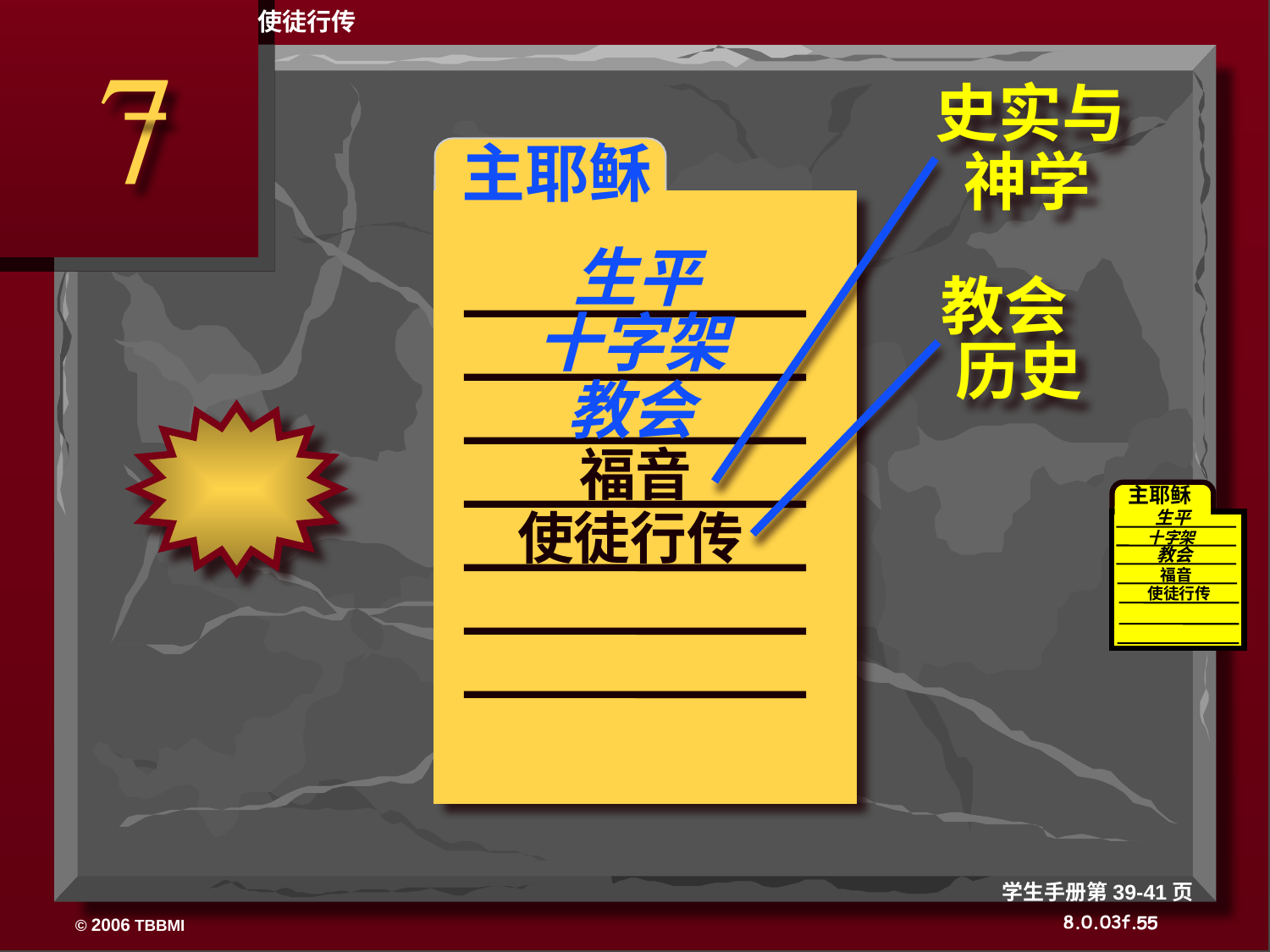

使徒行传

7

史实与    神学

  主耶稣

生平
教会    历史

十字架

教会

福音

主耶稣

生平
十字架
教会
福音
使徒行传
使徒行传

学生手册第39-41页
55